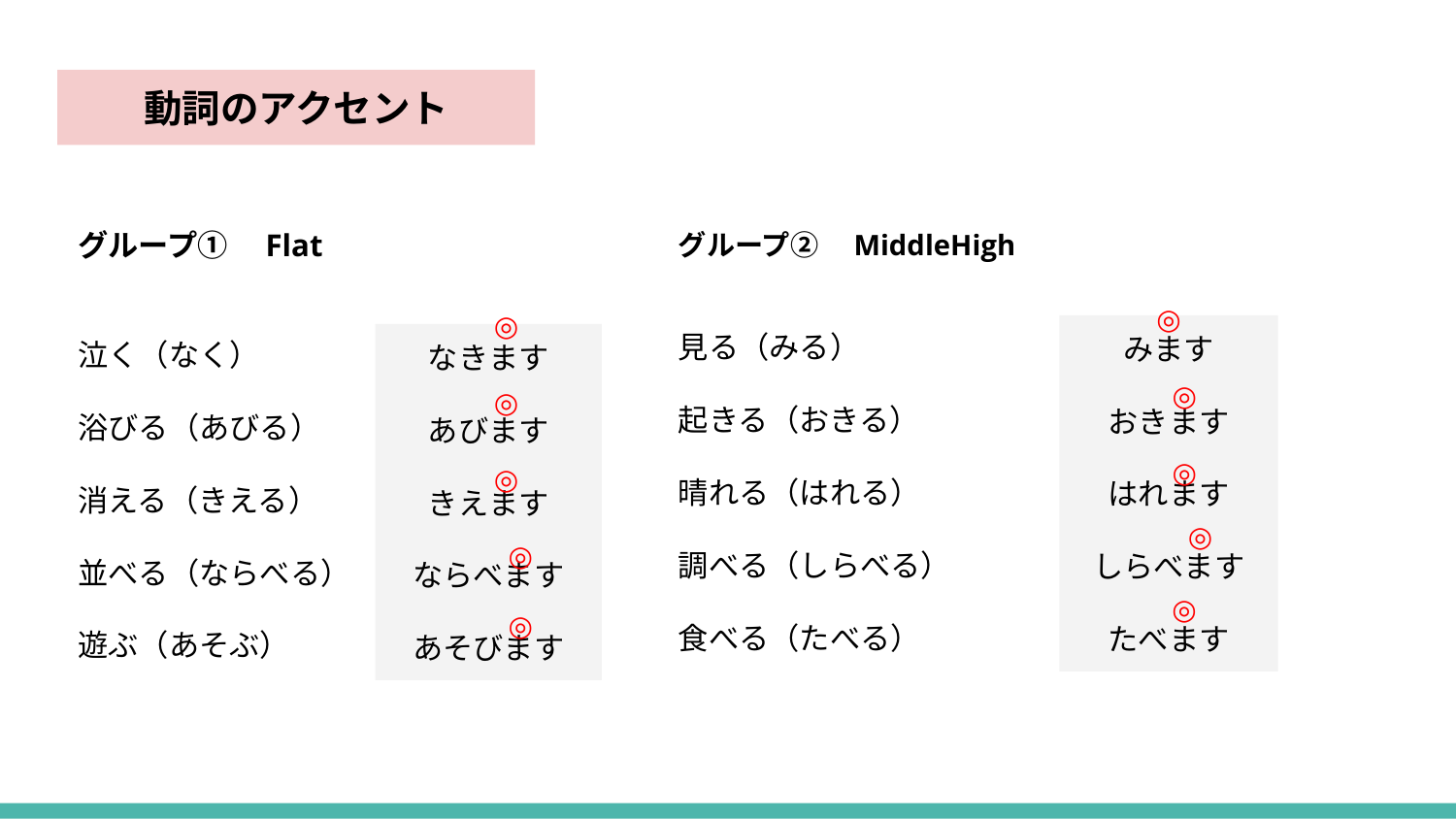

動詞のアクセント
グループ①　Flat

泣く（なく）

浴びる（あびる）

消える（きえる）

並べる（ならべる）

遊ぶ（あそぶ）

グループ②　MiddleHigh

見る（みる）

起きる（おきる）

晴れる（はれる）

調べる（しらべる）

食べる（たべる）
◎
◎
みます

おきます

はれます

しらべます

たべます
なきます

あびます

きえます

ならべます

あそびます
◎
◎
◎
◎
◎
◎
◎
◎